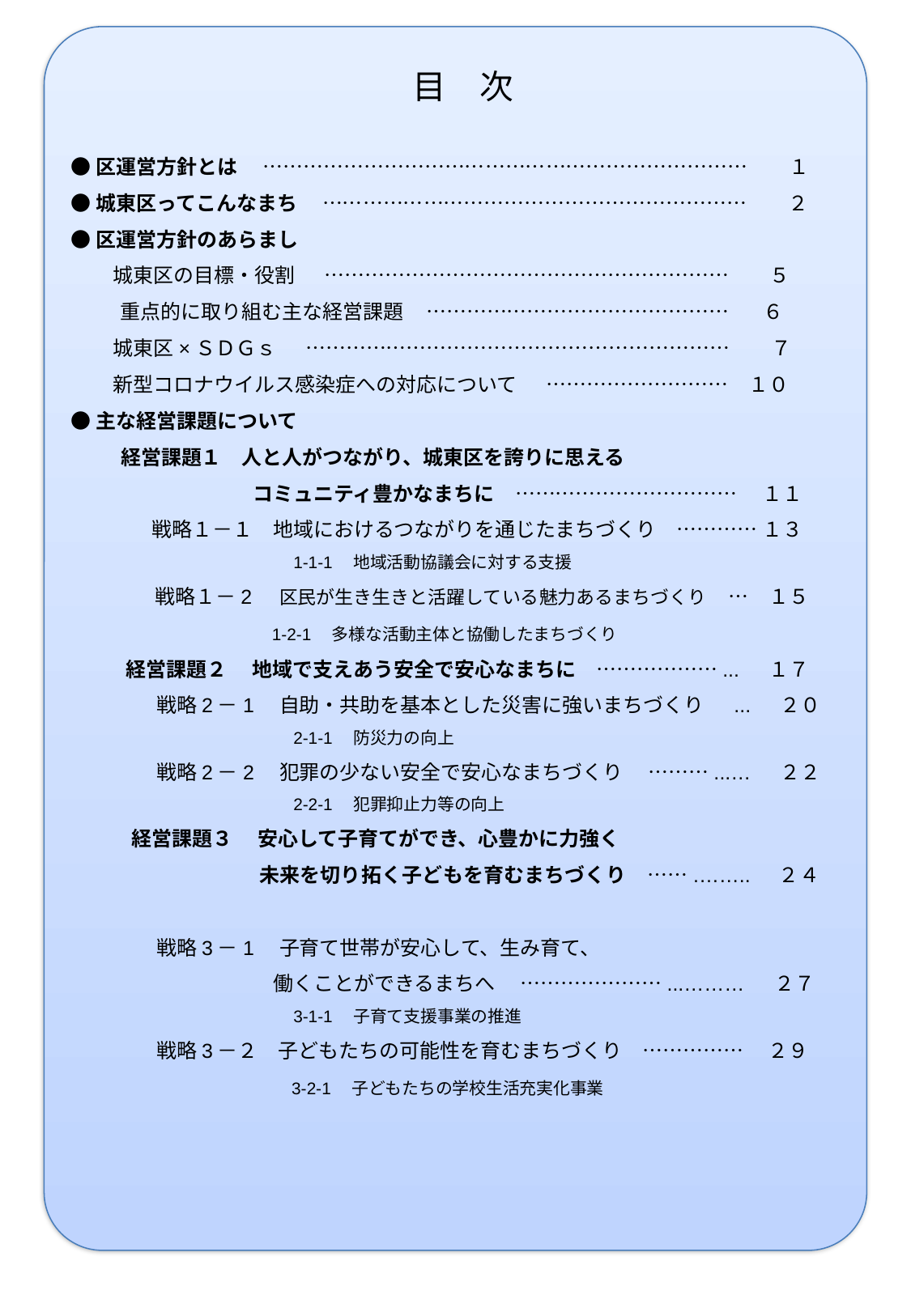

目　次

●区運営方針とは 　………………………………………………………………　　１
●城東区ってこんなまち 　………………………………………………………　　２
●区運営方針のあらまし
        城東区の目標・役割  　……………………………………………………　　５
　　  重点的に取り組む主な経営課題     ………………………………………  　 ６
        城東区×ＳＤＧｓ  　………………………………………………………　　７
        新型コロナウイルス感染症への対応について  　………………………　１０
●主な経営課題について
　　  経営課題１　人と人がつながり、城東区を誇りに思える
　　　　　　　　　コミュニティ豊かなまちに　……………………………　 １１
　　　　戦略１－１　地域におけるつながりを通じたまちづくり　………… １３
　　　　　　　　　　　　　1-1-1　地域活動協議会に対する支援
　　　　　戦略１－2 　区民が生き生きと活躍している魅力あるまちづくり 　…　１５
　　　　　　　　　           1-2-1　多様な活動主体と協働したまちづくり
　　　 経営課題２ 　地域で支えあう安全で安心なまちに　………………...　 １７
　　　　 戦略2－1　自助・共助を基本とした災害に強いまちづくり　 ...　 ２０
　　　　　　　　　　　　　2-1-1　防災力の向上
　　　　 戦略2－2　犯罪の少ない安全で安心なまちづくり 　………...…　 ２２
　　　　　　　　　　　　　2-2-1　犯罪抑止力等の向上
　　　経営課題３ 　安心して子育てができ、心豊かに力強く
　　　　　　　　　 未来を切り拓く子どもを育むまちづくり　…….……..    ２４
　　　　 戦略3－1　子育て世帯が安心して、生み育て、
　　　　　　　　　　働くことができるまちへ 　…………………...………　 ２７
　　　　　　　　　　　　　3-1-1　子育て支援事業の推進
　　　　 戦略3－２　子どもたちの可能性を育むまちづくり　……………　 ２９
　　　　　　　　　　   3-2-1　子どもたちの学校生活充実化事業